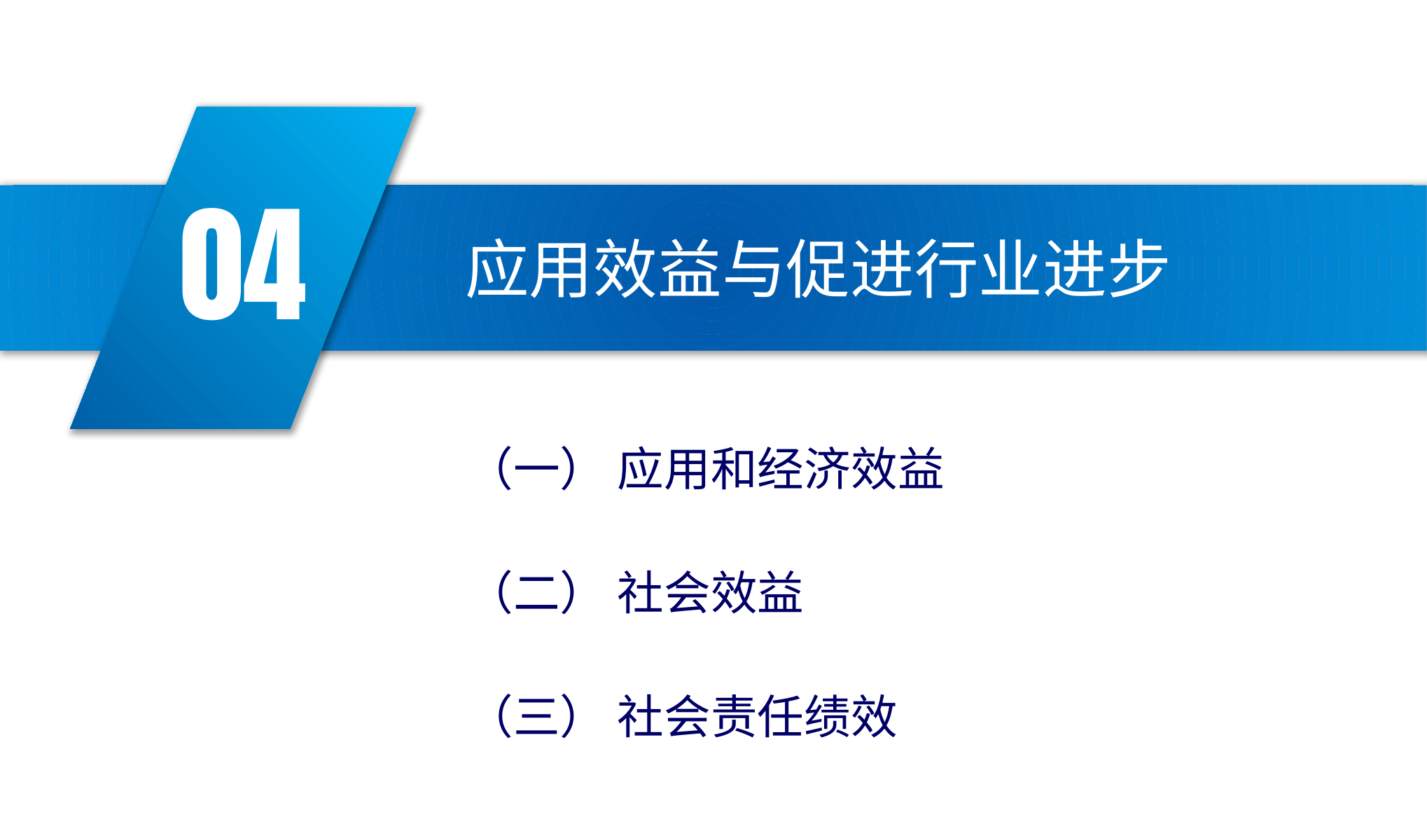

04

应用效益与促进行业进步
（一） 应用和经济效益
（二） 社会效益
（三） 社会责任绩效